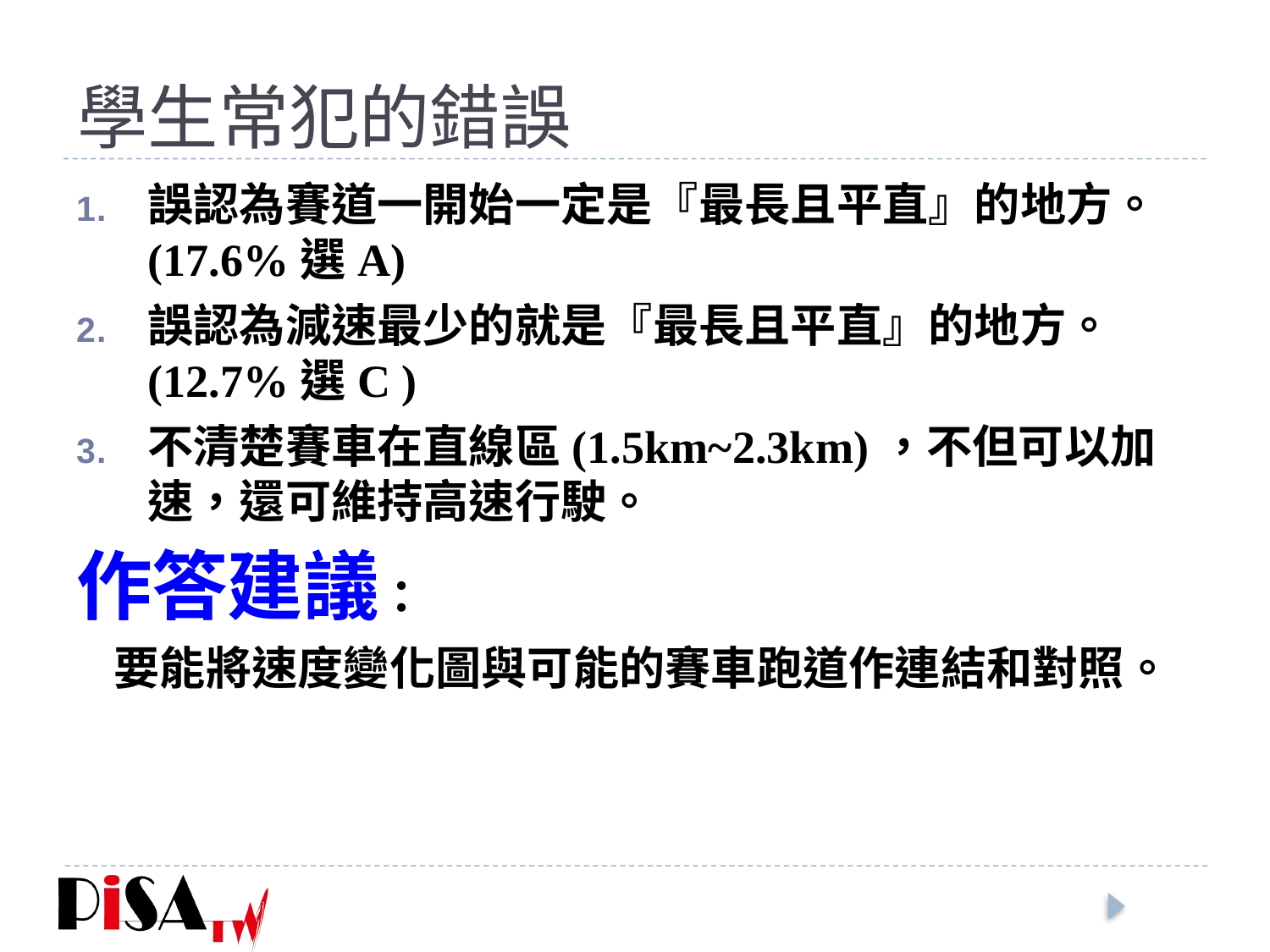

# 學生常犯的錯誤
誤認為賽道一開始一定是『最長且平直』的地方。(17.6%選A)
誤認為減速最少的就是『最長且平直』的地方。(12.7%選C )
不清楚賽車在直線區(1.5km~2.3km)，不但可以加速，還可維持高速行駛。
作答建議：
	要能將速度變化圖與可能的賽車跑道作連結和對照。